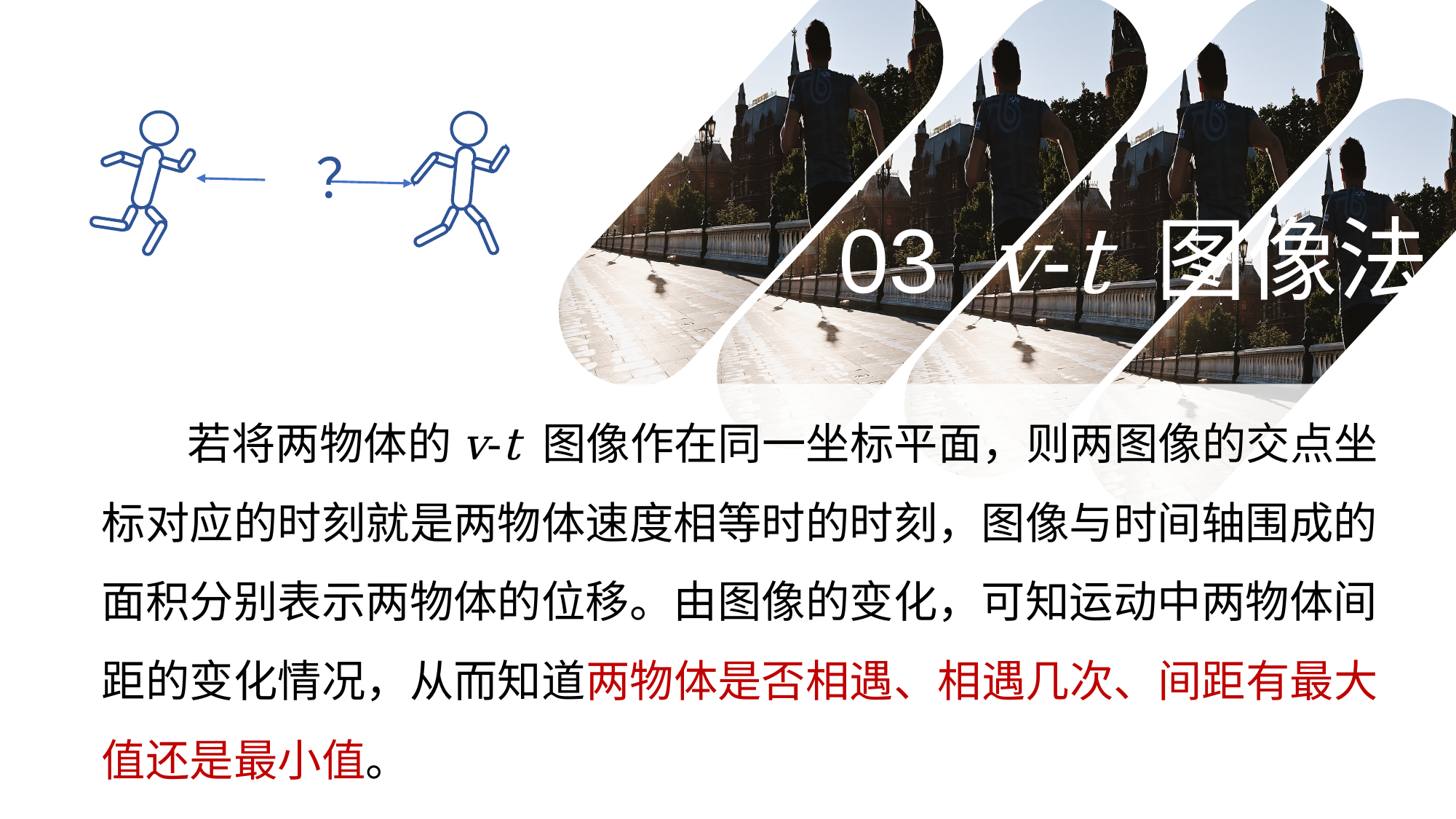

03  v-t 图像法

  ？
若将两物体的v-t 图像作在同一坐标平面，则两图像的交点坐标对应的时刻就是两物体速度相等时的时刻，图像与时间轴围成的面积分别表示两物体的位移。由图像的变化，可知运动中两物体间距的变化情况，从而知道两物体是否相遇、相遇几次、间距有最大值还是最小值。